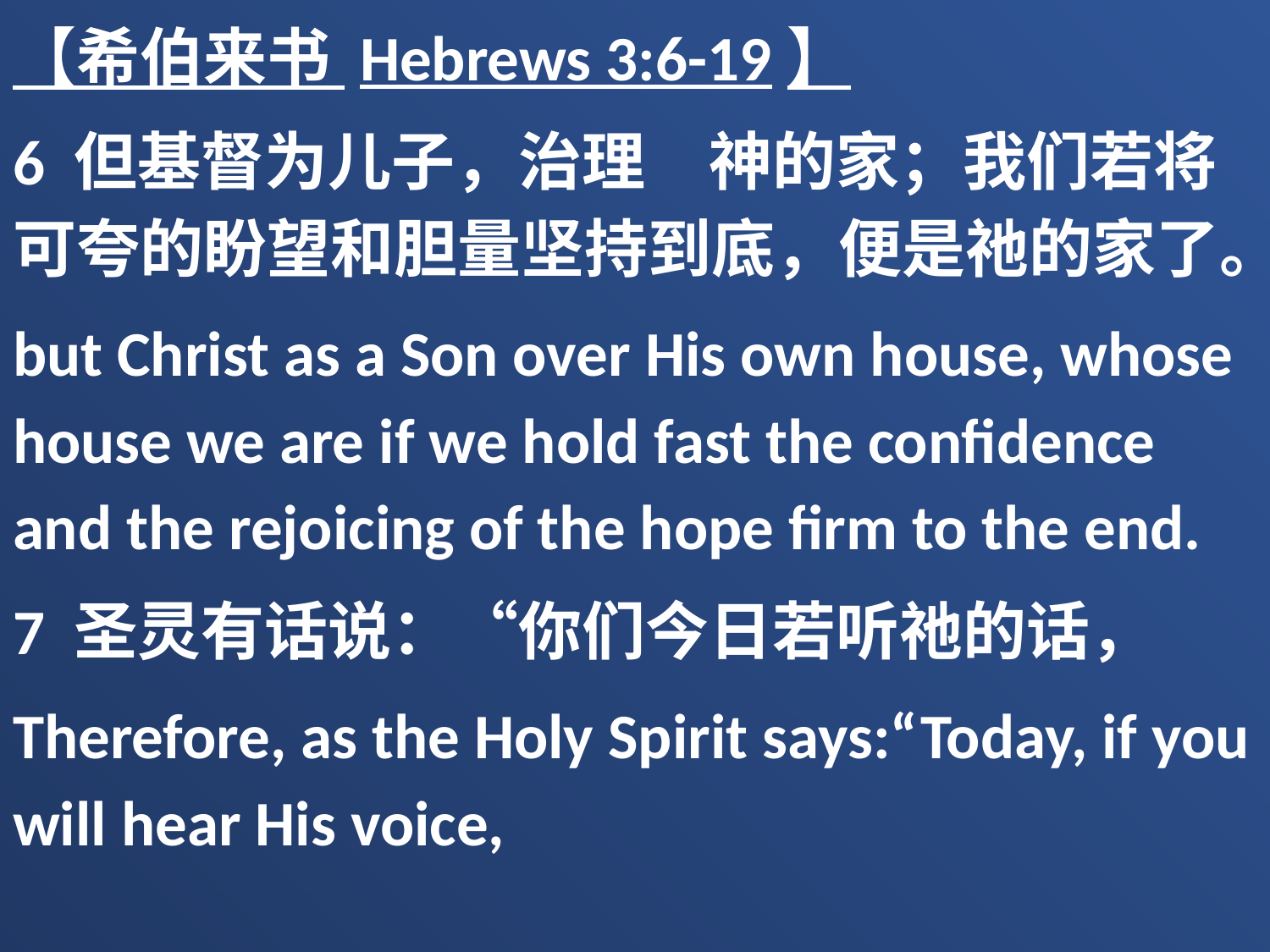

【希伯来书 Hebrews 3:6-19】
6 但基督为儿子，治理　神的家；我们若将可夸的盼望和胆量坚持到底，便是祂的家了。
but Christ as a Son over His own house, whose house we are if we hold fast the confidence and the rejoicing of the hope firm to the end.
7 圣灵有话说：“你们今日若听祂的话，
Therefore, as the Holy Spirit says:“Today, if you will hear His voice,